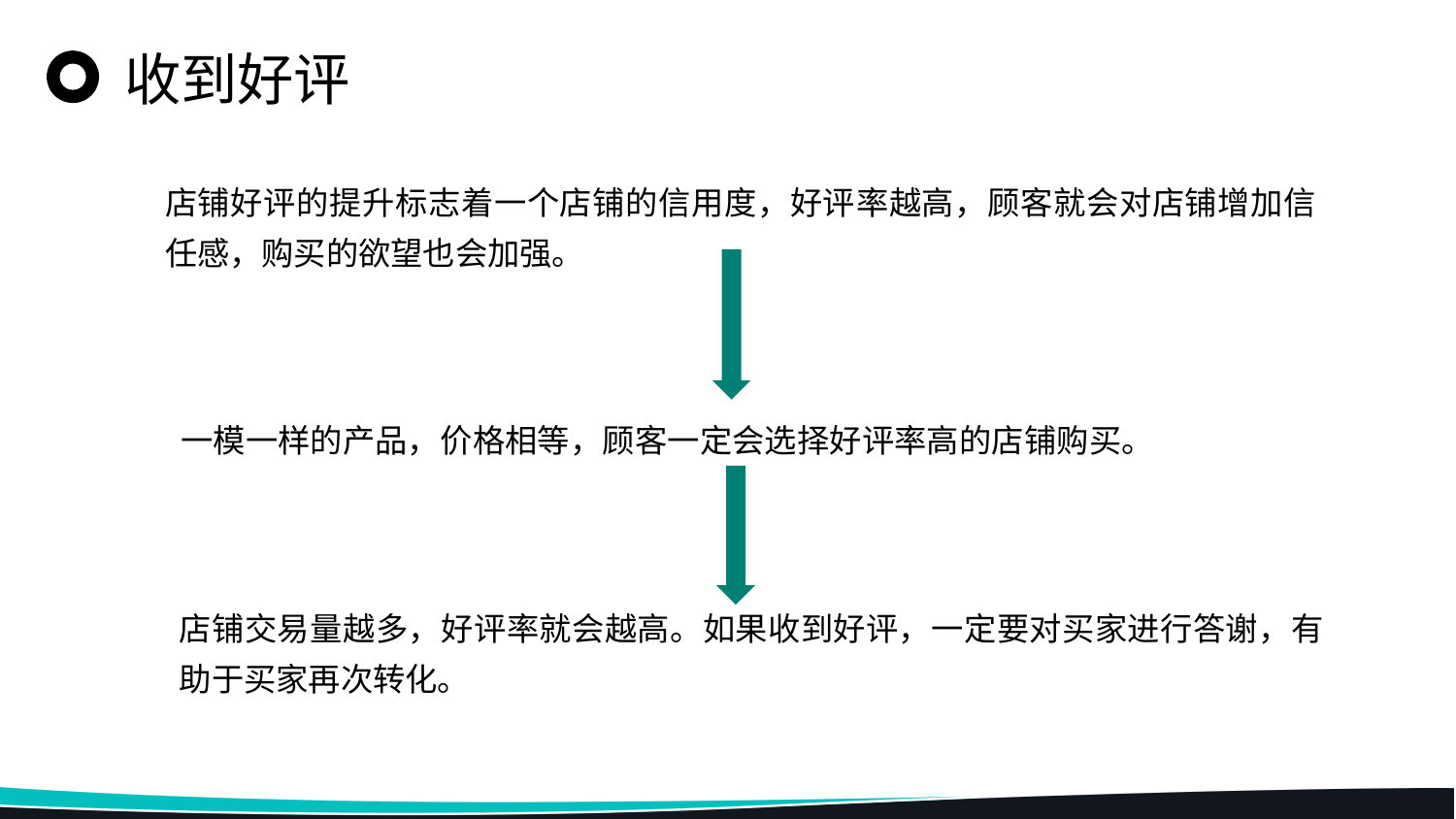

收到好评
店铺好评的提升标志着一个店铺的信用度，好评率越高，顾客就会对店铺增加信任感，购买的欲望也会加强。

一模一样的产品，价格相等，顾客一定会选择好评率高的店铺购买。

店铺交易量越多，好评率就会越高。如果收到好评，一定要对买家进行答谢，有助于买家再次转化。